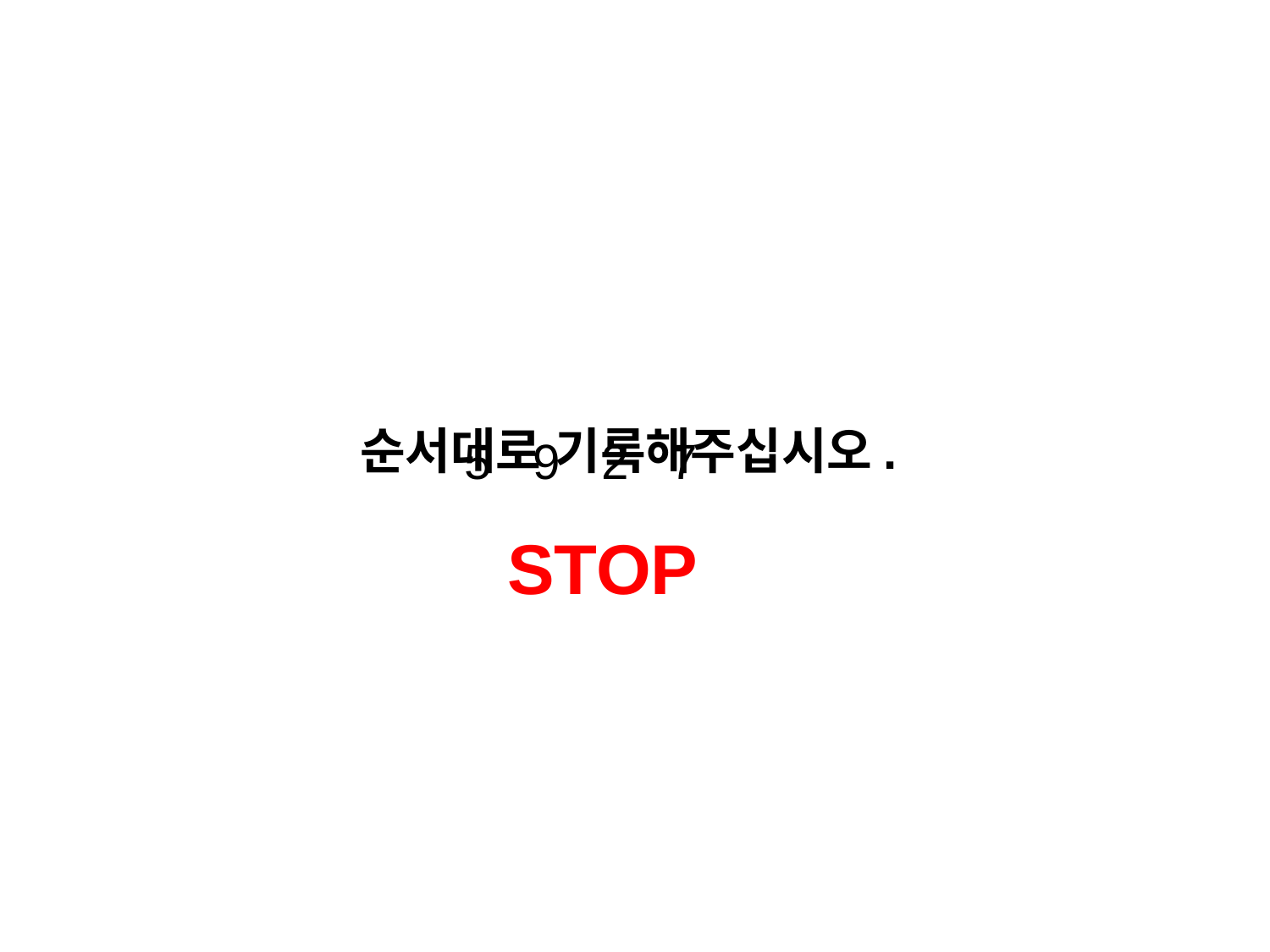

순서대로 기록해주십시오.
5   9   2   7
STOP